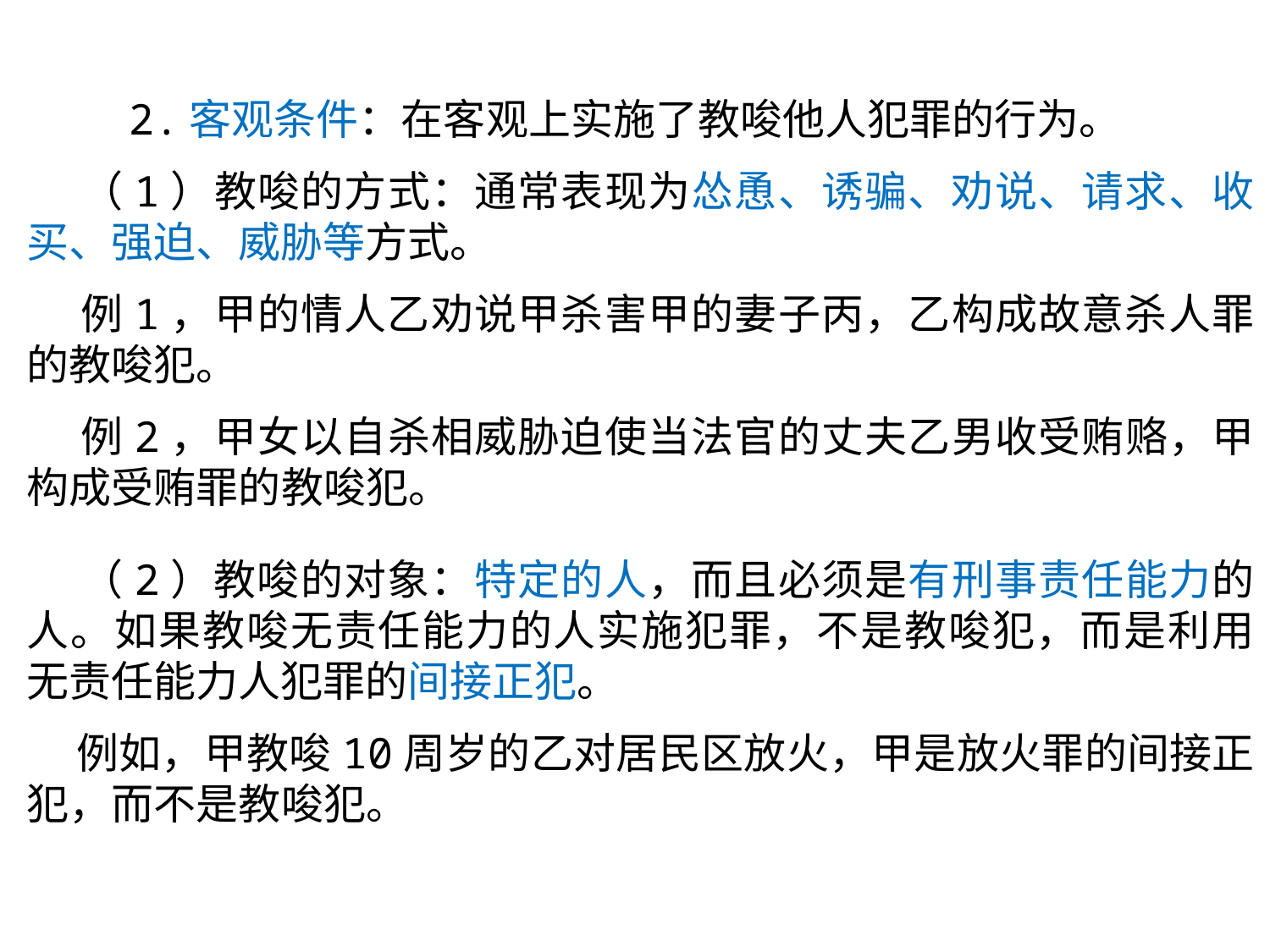

2.客观条件：在客观上实施了教唆他人犯罪的行为。

    （1）教唆的方式：通常表现为怂恿、诱骗、劝说、请求、收买、强迫、威胁等方式。

    例1，甲的情人乙劝说甲杀害甲的妻子丙，乙构成故意杀人罪的教唆犯。

    例2，甲女以自杀相威胁迫使当法官的丈夫乙男收受贿赂，甲构成受贿罪的教唆犯。

    （2）教唆的对象：特定的人，而且必须是有刑事责任能力的人。如果教唆无责任能力的人实施犯罪，不是教唆犯，而是利用无责任能力人犯罪的间接正犯。

    例如，甲教唆10周岁的乙对居民区放火，甲是放火罪的间接正犯，而不是教唆犯。